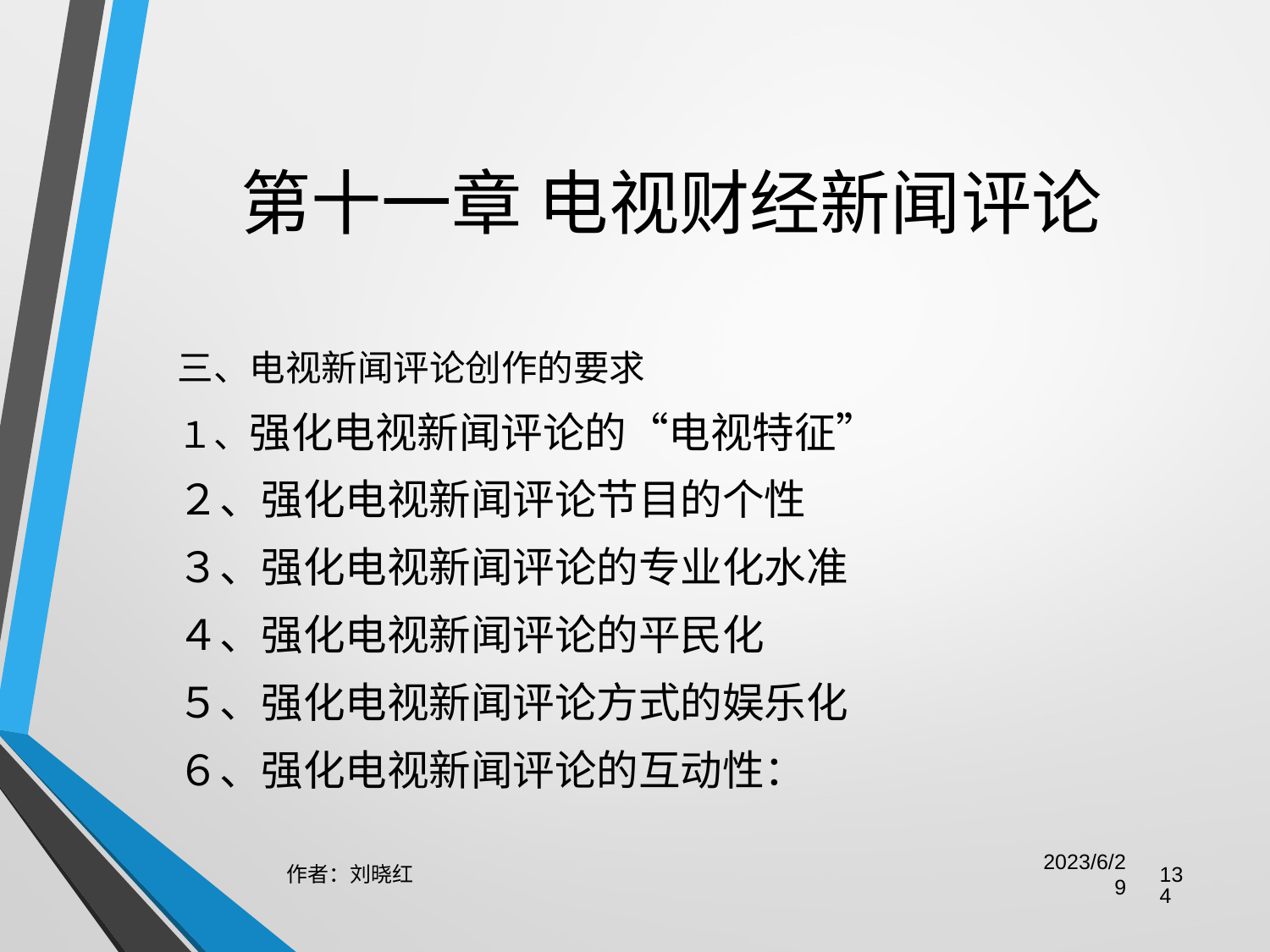

# 第十一章 电视财经新闻评论
三、电视新闻评论创作的要求
１、强化电视新闻评论的“电视特征”
２、强化电视新闻评论节目的个性
３、强化电视新闻评论的专业化水准
４、强化电视新闻评论的平民化
５、强化电视新闻评论方式的娱乐化
６、强化电视新闻评论的互动性：
作者：刘晓红
2023/6/29
134